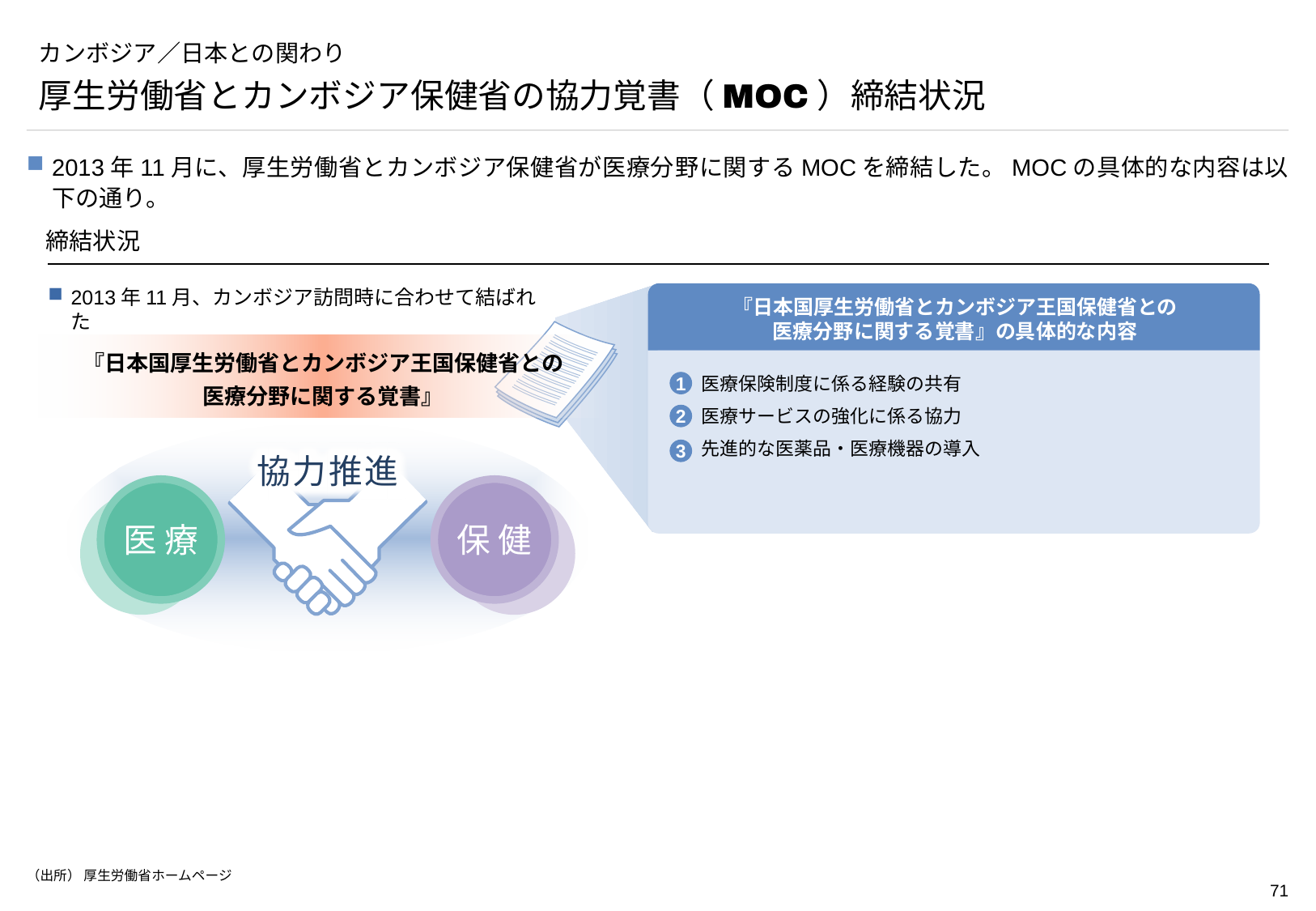

# カンボジア／日本との関わり
厚生労働省とカンボジア保健省の協力覚書（MOC）締結状況
2013年11月に、厚生労働省とカンボジア保健省が医療分野に関するMOCを締結した。MOCの具体的な内容は以下の通り。
締結状況
2013年11月、カンボジア訪問時に合わせて結ばれた
『日本国厚生労働省とカンボジア王国保健省との
医療分野に関する覚書』の具体的な内容

『日本国厚生労働省とカンボジア王国保健省との
医療分野に関する覚書』
医療保険制度に係る経験の共有
医療サービスの強化に係る協力
先進的な医薬品・医療機器の導入
1
2

3
協力推進
協力推進

医 療

保 健

（出所） 厚生労働省ホームページ